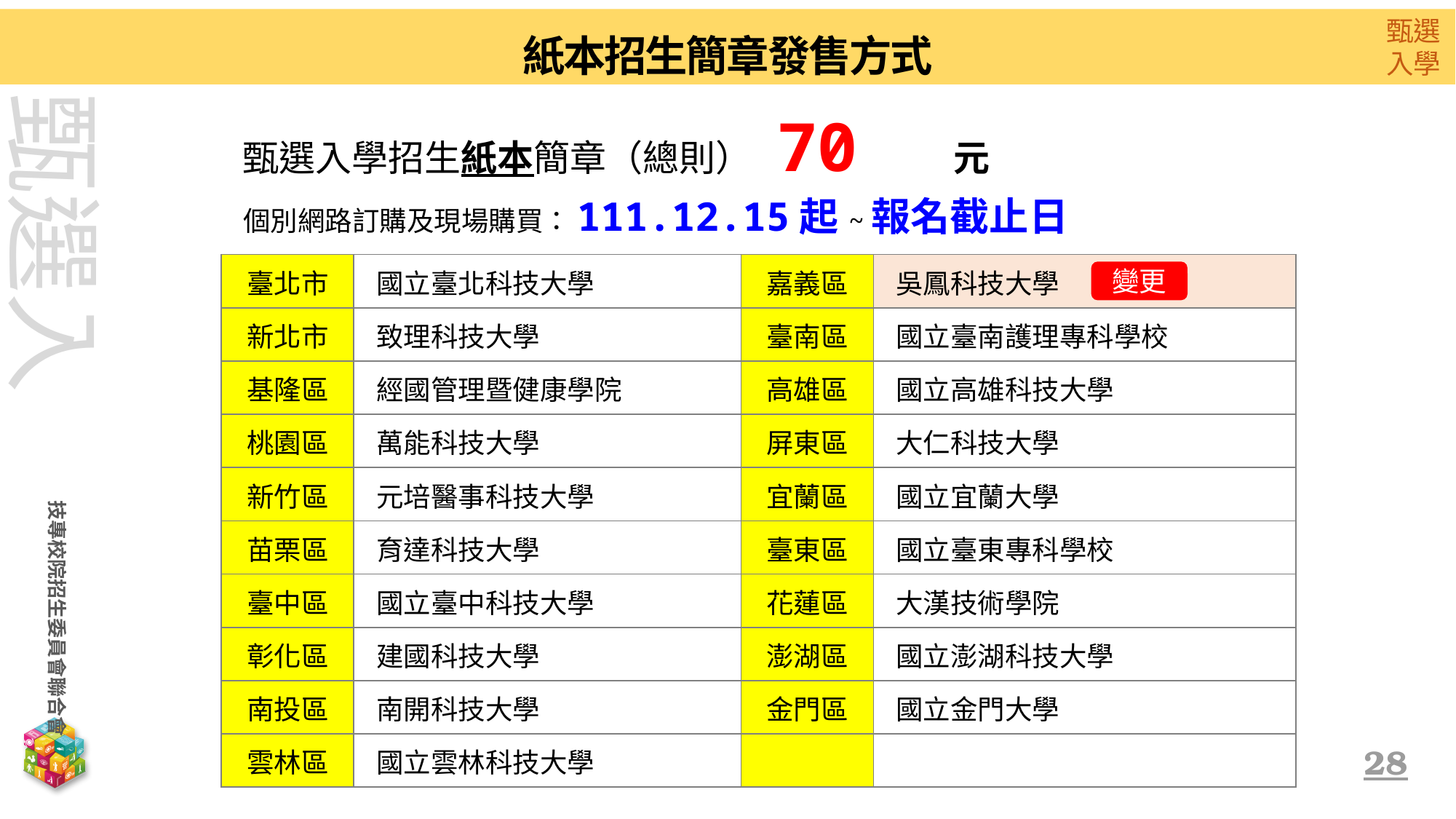

# 紙本招生簡章發售方式
甄選入學招生紙本簡章（總則）  70  元
個別網路訂購及現場購買：111.12.15起~報名截止日

| 臺北市 | 國立臺北科技大學 | 嘉義區 | 吳鳳科技大學 |
| --- | --- | --- | --- |
| 新北市 | 致理科技大學 | 臺南區 | 國立臺南護理專科學校 |
| 基隆區 | 經國管理暨健康學院 | 高雄區 | 國立高雄科技大學 |
| 桃園區 | 萬能科技大學 | 屏東區 | 大仁科技大學 |
| 新竹區 | 元培醫事科技大學 | 宜蘭區 | 國立宜蘭大學 |
| 苗栗區 | 育達科技大學 | 臺東區 | 國立臺東專科學校 |
| 臺中區 | 國立臺中科技大學 | 花蓮區 | 大漢技術學院 |
| 彰化區 | 建國科技大學 | 澎湖區 | 國立澎湖科技大學 |
| 南投區 | 南開科技大學 | 金門區 | 國立金門大學 |
| 雲林區 | 國立雲林科技大學 |  |  |
變更
28